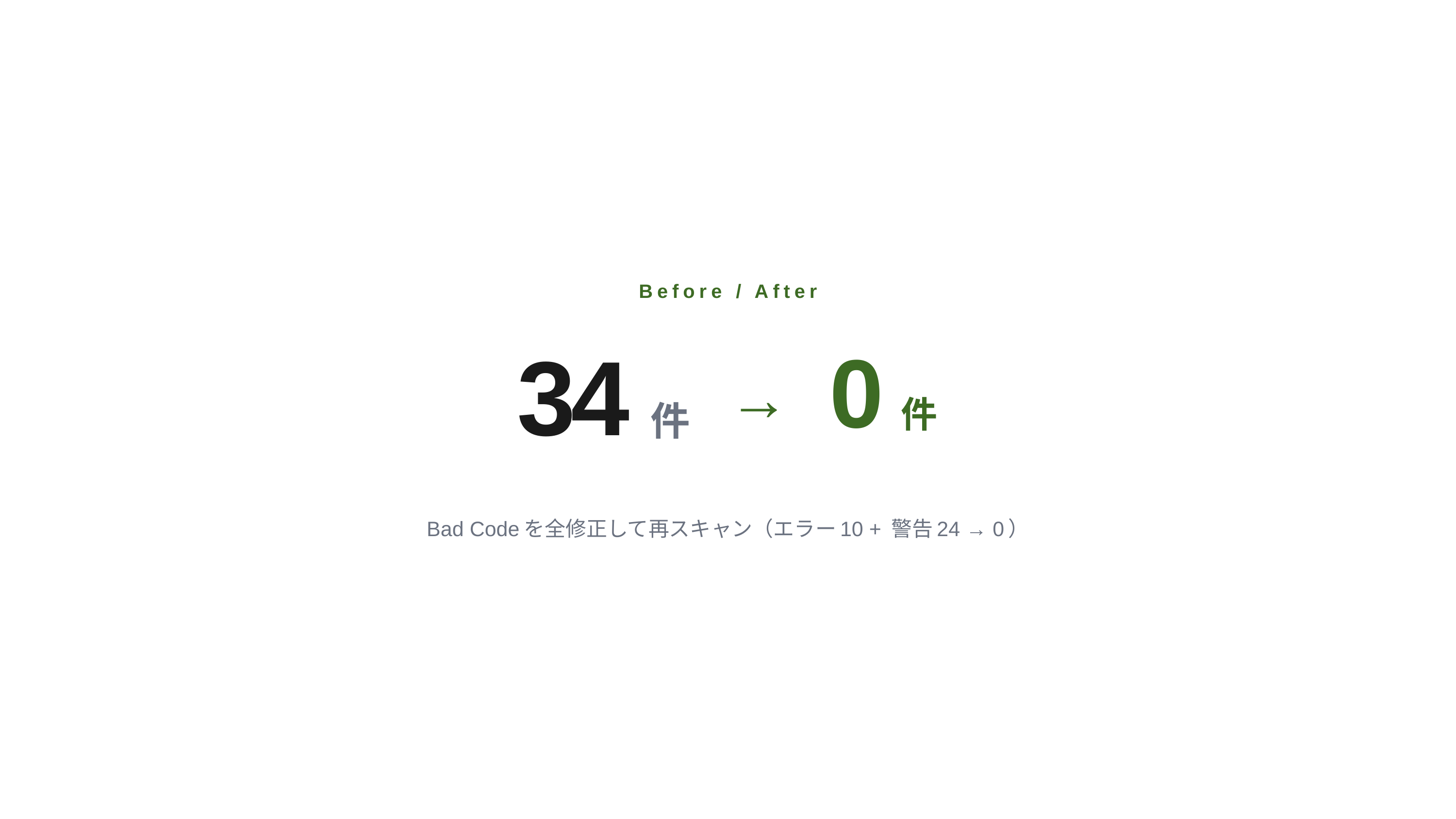

Before / After
34件
0件
→
Bad Codeを全修正して再スキャン（エラー10 + 警告24 → 0）